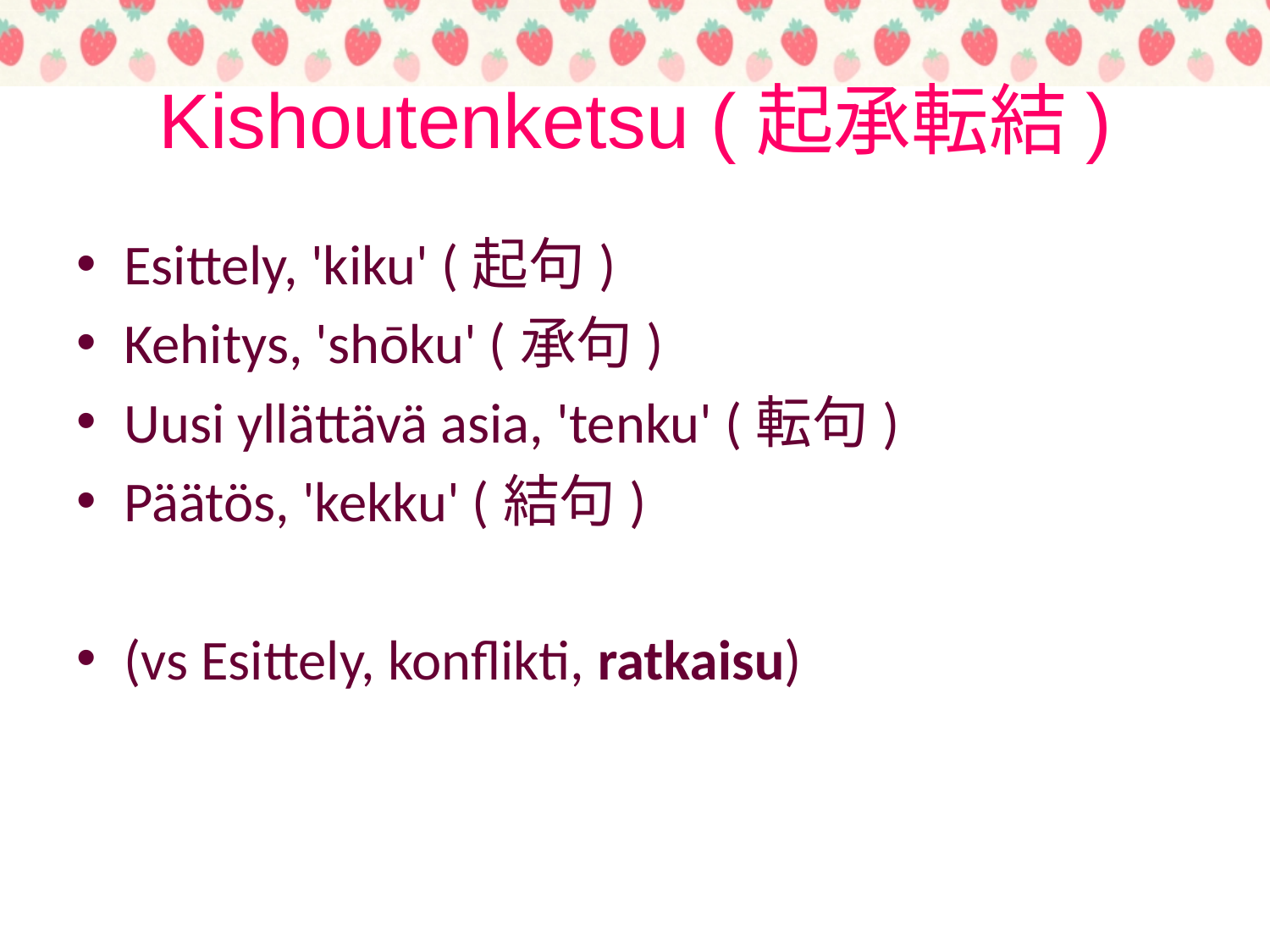

# Kishoutenketsu (起承転結)
Esittely, 'kiku' (起句)
Kehitys, 'shōku' (承句)
Uusi yllättävä asia, 'tenku' (転句)
Päätös, 'kekku' (結句)

(vs Esittely, konflikti, ratkaisu)